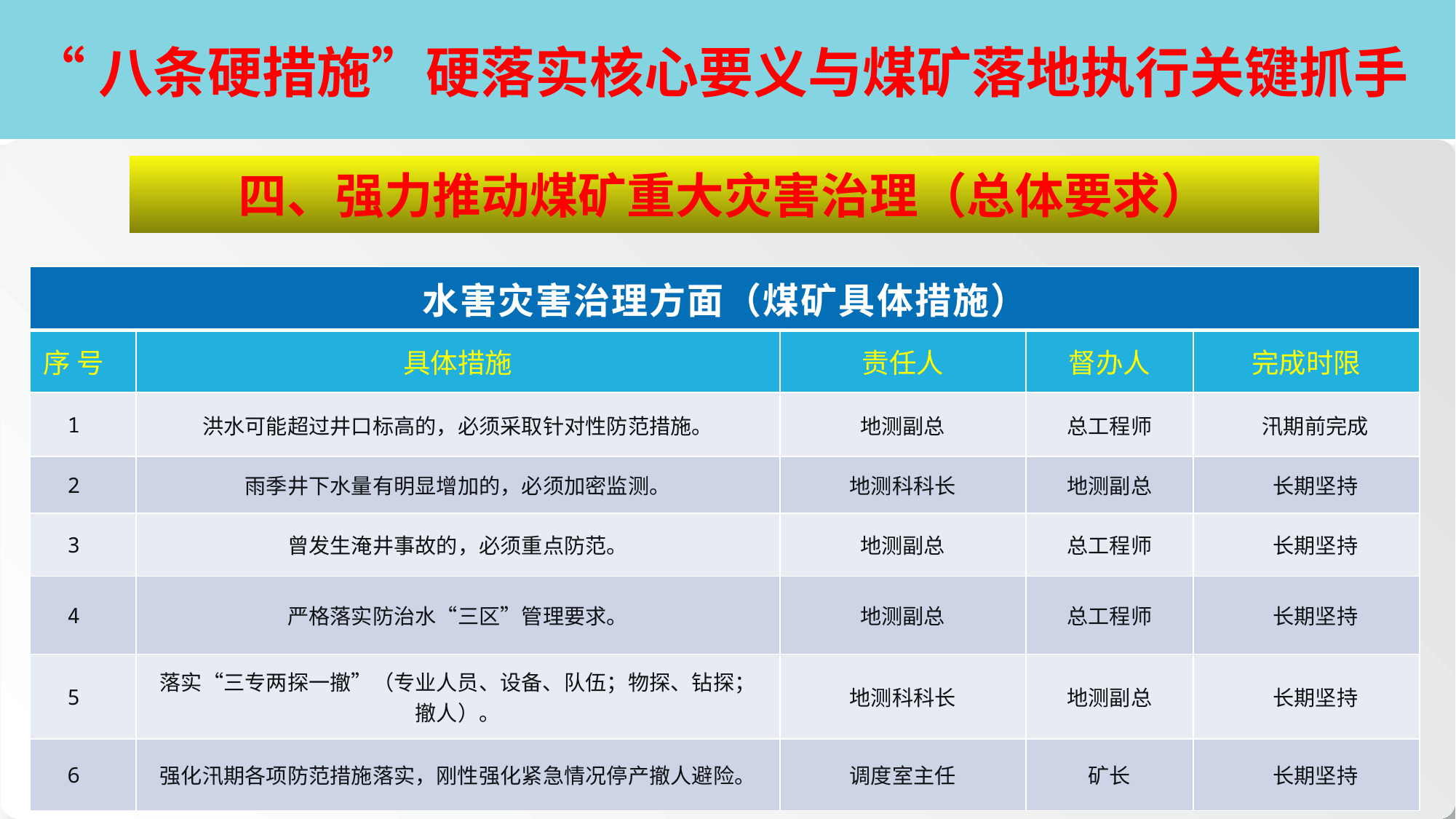

# “八条硬措施”硬落实核心要义与煤矿落地执行关键抓手

四、强力推动煤矿重大灾害治理（总体要求）

| 水害灾害治理方面（煤矿具体措施） |  |  |  |  |
| --- | --- | --- | --- | --- |
| 序 号 | 具体措施 | 责任人 | 督办人 | 完成时限 |
| 1 | 洪水可能超过井口标高的，必须采取针对性防范措施。 | 地测副总 | 总工程师 | 汛期前完成 |
| 2 | 雨季井下水量有明显增加的，必须加密监测。 | 地测科科长 | 地测副总 | 长期坚持 |
| 3 | 曾发生淹井事故的，必须重点防范。 | 地测副总 | 总工程师 | 长期坚持 |
| 4 | 严格落实防治水“三区”管理要求。 | 地测副总 | 总工程师 | 长期坚持 |
| 5 | 落实“三专两探一撤”（专业人员、设备、队伍；物探、钻探；撤人）。 | 地测科科长 | 地测副总 | 长期坚持 |
| 6 | 强化汛期各项防范措施落实，刚性强化紧急情况停产撤人避险。 | 调度室主任 | 矿长 | 长期坚持 |